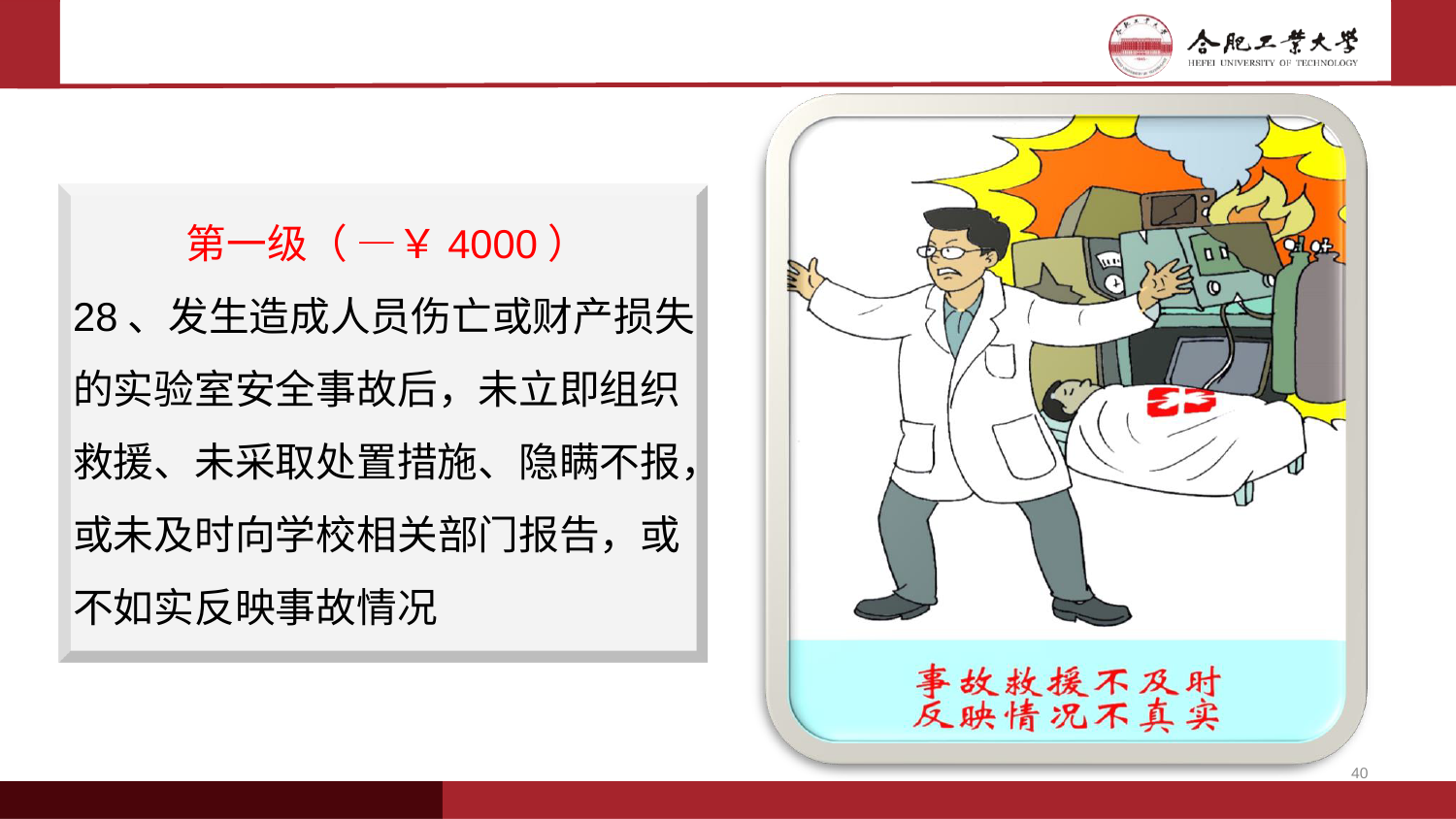

第一级（ —￥4000）
28、发生造成人员伤亡或财产损失 的实验室安全事故后，未立即组织 救援、未采取处置措施、隐瞒不报， 或未及时向学校相关部门报告，或 不如实反映事故情况